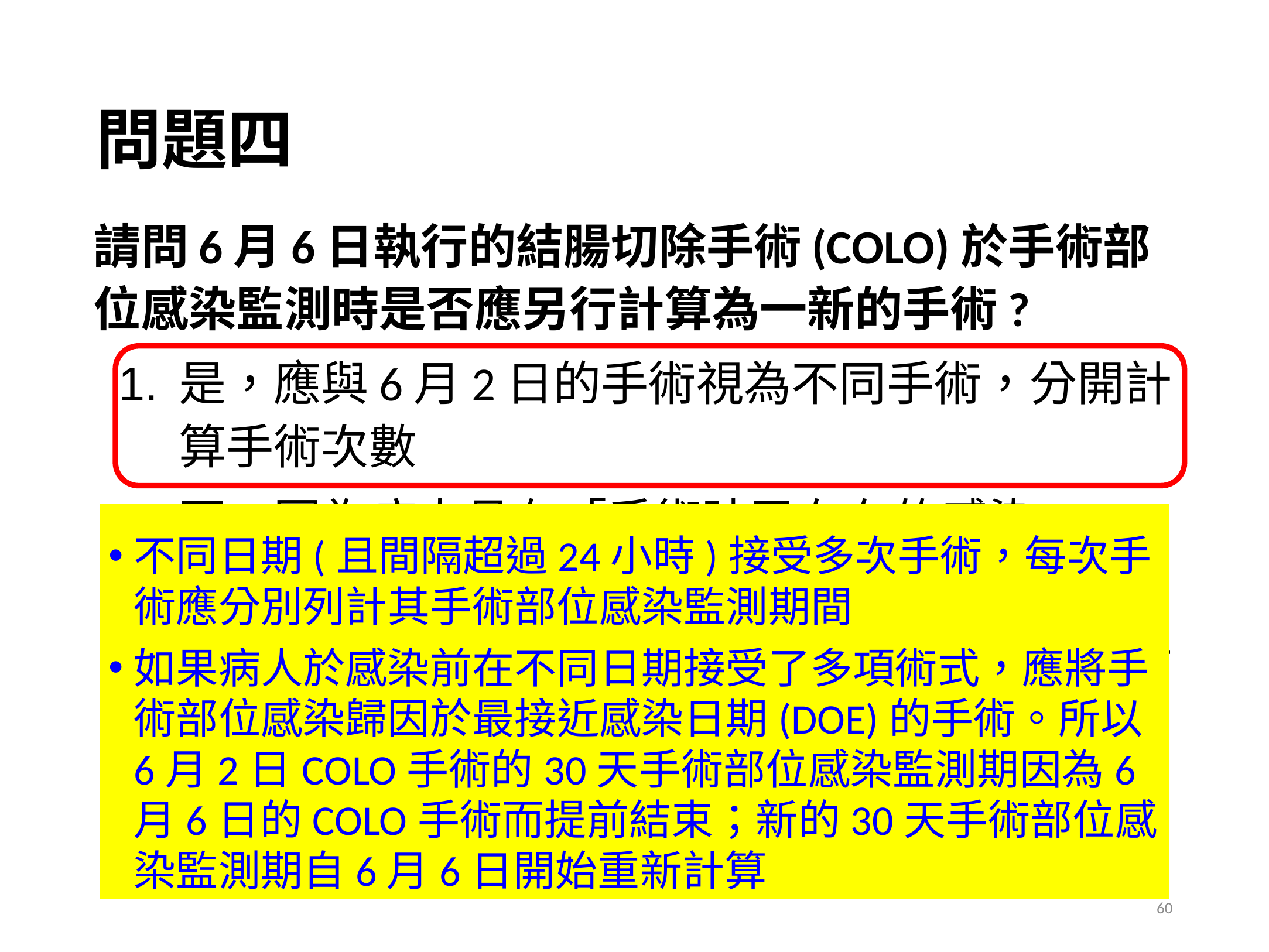

# 問題四
請問6月6日執行的結腸切除手術(COLO)於手術部位感染監測時是否應另行計算為一新的手術?
是，應與6月2日的手術視為不同手術，分開計算手術次數
否，因為病人具有「手術時已存在的感染 (PATOS)」
否，因為病人已經在6月2日接受結腸切除手術(COLO)，所以6月6日這次不能算是1項手術
否，因為應該與6月2日的手術合併計算

不同日期(且間隔超過24小時)接受多次手術，每次手術應分別列計其手術部位感染監測期間
如果病人於感染前在不同日期接受了多項術式，應將手術部位感染歸因於最接近感染日期(DOE)的手術。所以6月2日COLO手術的30天手術部位感染監測期因為6月6日的COLO手術而提前結束；新的30天手術部位感染監測期自6月6日開始重新計算
60